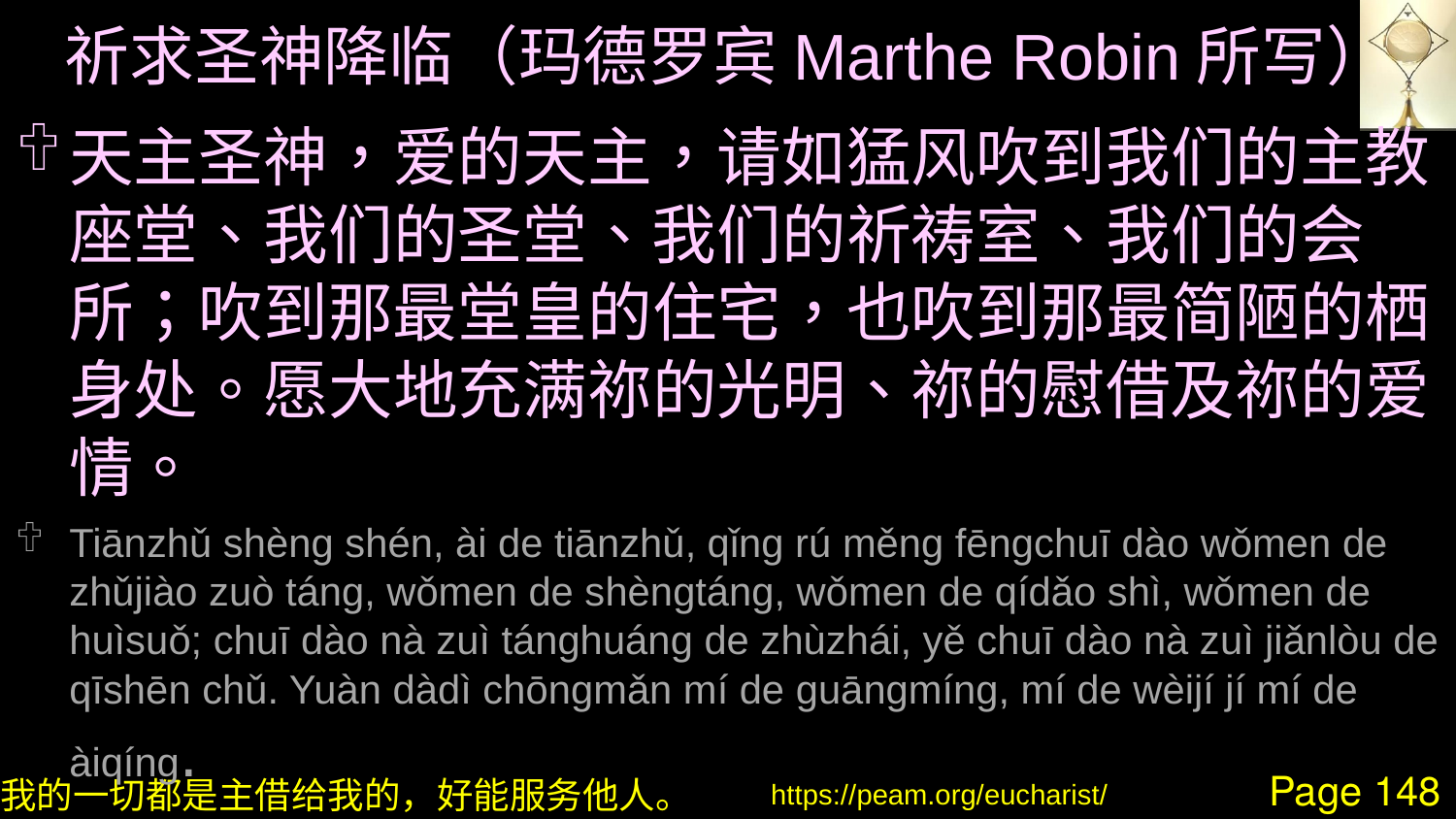

# 祈求圣神降临（玛德罗宾Marthe Robin所写）
天主圣神，爱的天主，请如猛风吹到我们的主教座堂、我们的圣堂、我们的祈祷室、我们的会所；吹到那最堂皇的住宅，也吹到那最简陋的栖身处。愿大地充满祢的光明、祢的慰借及祢的爱情。
Tiānzhǔ shèng shén, ài de tiānzhǔ, qǐng rú měng fēngchuī dào wǒmen de zhǔjiào zuò táng, wǒmen de shèngtáng, wǒmen de qídǎo shì, wǒmen de huìsuǒ; chuī dào nà zuì tánghuáng de zhùzhái, yě chuī dào nà zuì jiǎnlòu de qīshēn chǔ. Yuàn dàdì chōngmǎn mí de guāngmíng, mí de wèijí jí mí de àiqíng.